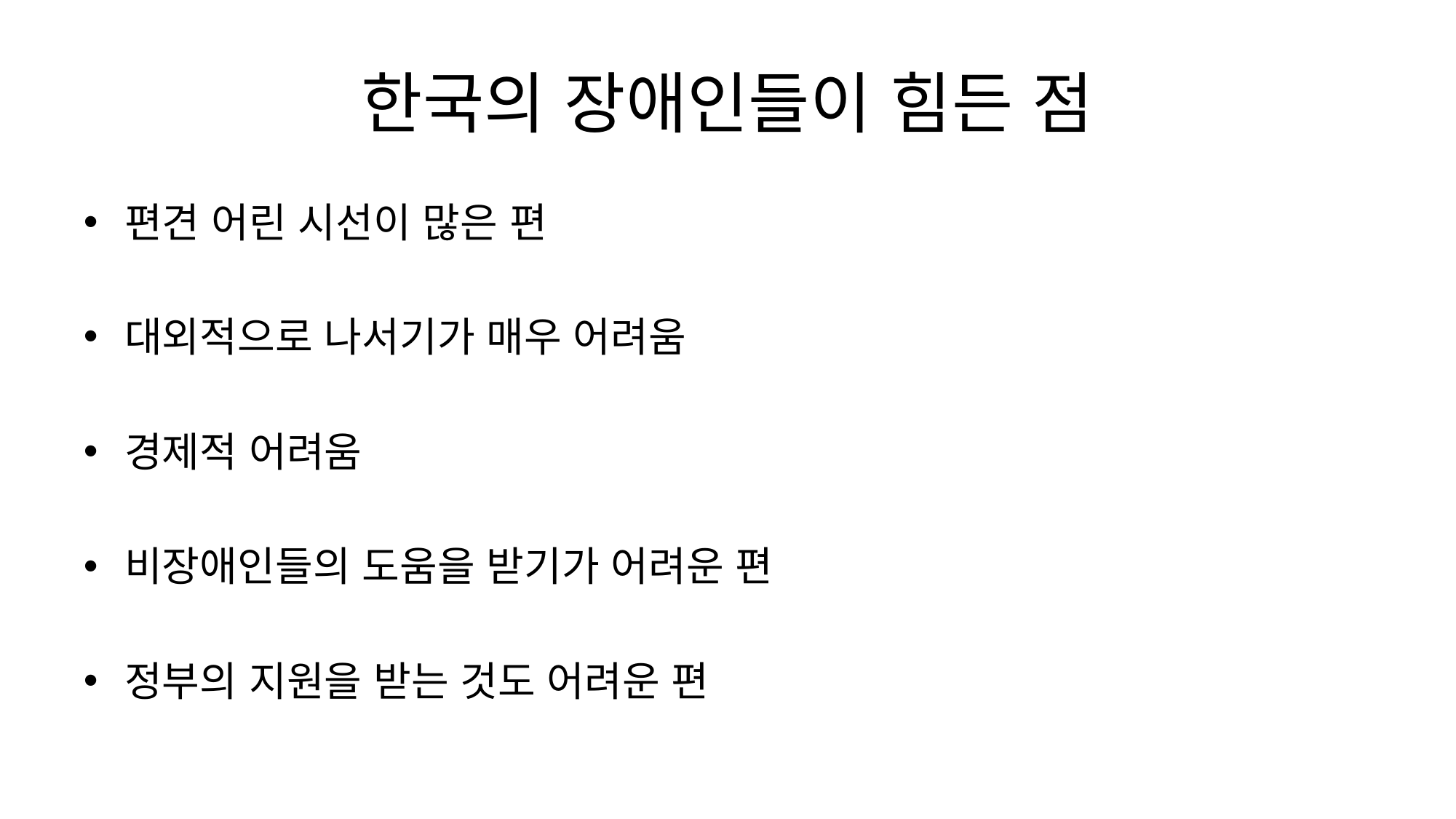

# 한국의 장애인들이 힘든 점
편견 어린 시선이 많은 편

대외적으로 나서기가 매우 어려움

경제적 어려움

비장애인들의 도움을 받기가 어려운 편

정부의 지원을 받는 것도 어려운 편